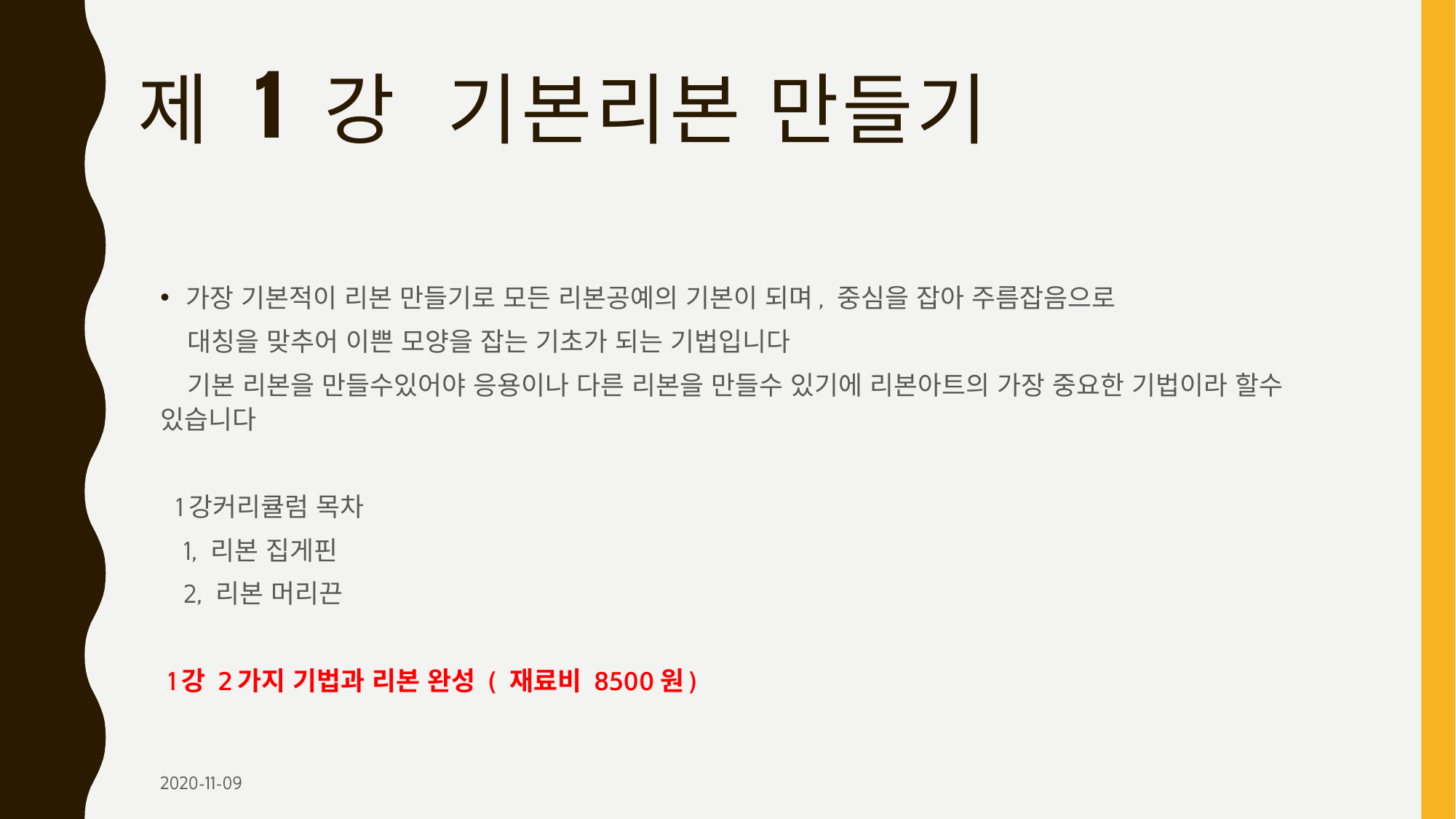

# 제 1 강  기본리본 만들기
가장 기본적이 리본 만들기로 모든 리본공예의 기본이 되며, 중심을 잡아 주름잡음으로
   대칭을 맞추어 이쁜 모양을 잡는 기초가 되는 기법입니다
   기본 리본을 만들수있어야 응용이나 다른 리본을 만들수 있기에 리본아트의 가장 중요한 기법이라 할수 있습니다

  1강커리큘럼 목차
   1, 리본 집게핀
   2, 리본 머리끈

 1강 2가지 기법과 리본 완성 ( 재료비 8500원)

2020-11-09